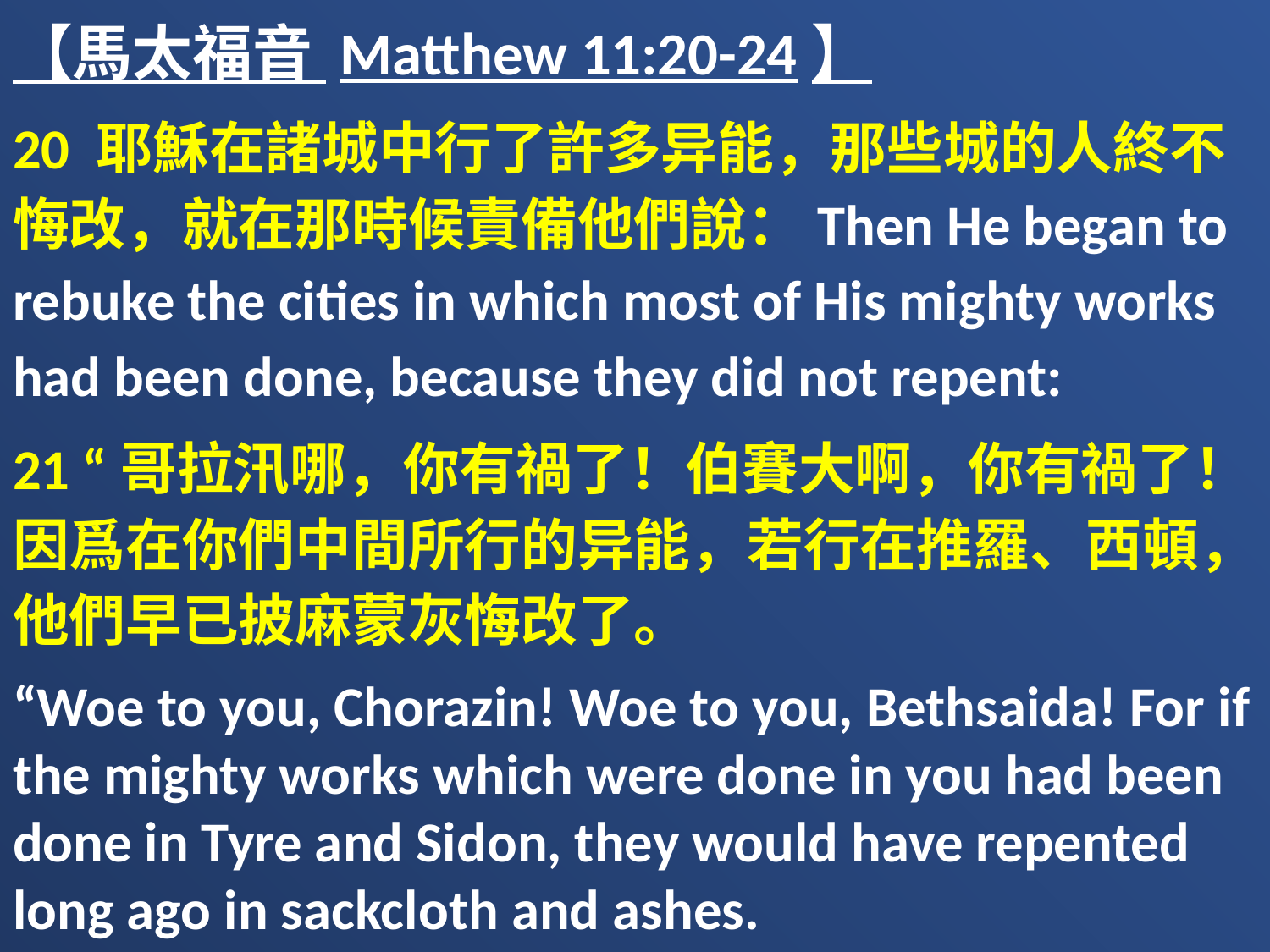

【馬太福音 Matthew 11:20-24】
20 耶穌在諸城中行了許多异能，那些城的人終不悔改，就在那時候責備他們說：Then He began to rebuke the cities in which most of His mighty works had been done, because they did not repent:
21 “哥拉汛哪，你有禍了！伯賽大啊，你有禍了！因爲在你們中間所行的异能，若行在推羅、西頓，他們早已披麻蒙灰悔改了。
“Woe to you, Chorazin! Woe to you, Bethsaida! For if the mighty works which were done in you had been done in Tyre and Sidon, they would have repented long ago in sackcloth and ashes.